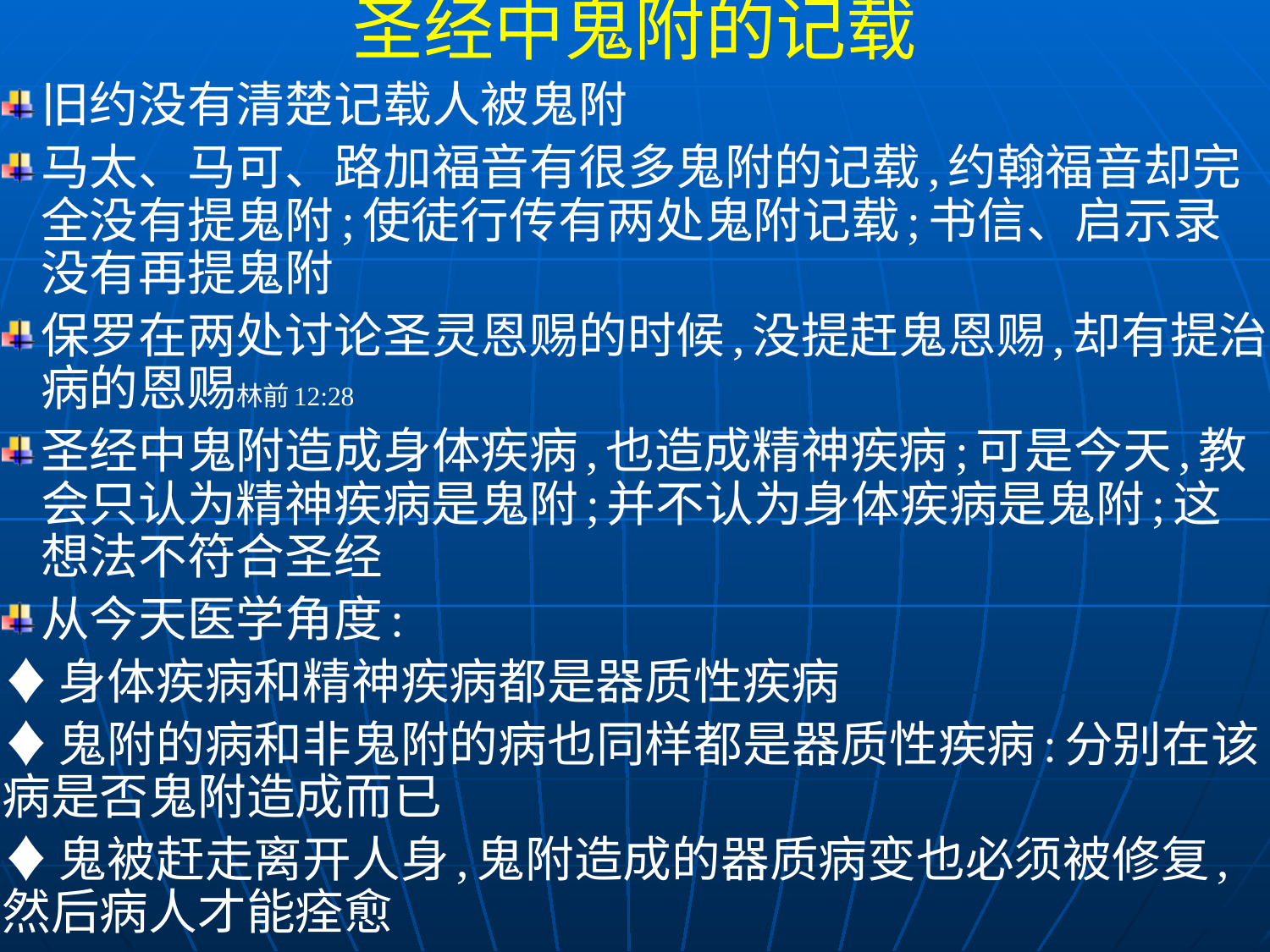

圣经中鬼附的记载
旧约没有清楚记载人被鬼附
马太、马可、路加福音有很多鬼附的记载,约翰福音却完全没有提鬼附;使徒行传有两处鬼附记载;书信、启示录没有再提鬼附
保罗在两处讨论圣灵恩赐的时候,没提赶鬼恩赐,却有提治病的恩赐林前12:28
圣经中鬼附造成身体疾病,也造成精神疾病;可是今天,教会只认为精神疾病是鬼附;并不认为身体疾病是鬼附;这想法不符合圣经
从今天医学角度:
♦身体疾病和精神疾病都是器质性疾病
♦鬼附的病和非鬼附的病也同样都是器质性疾病:分别在该病是否鬼附造成而已
♦鬼被赶走离开人身,鬼附造成的器质病变也必须被修复,然后病人才能痊愈